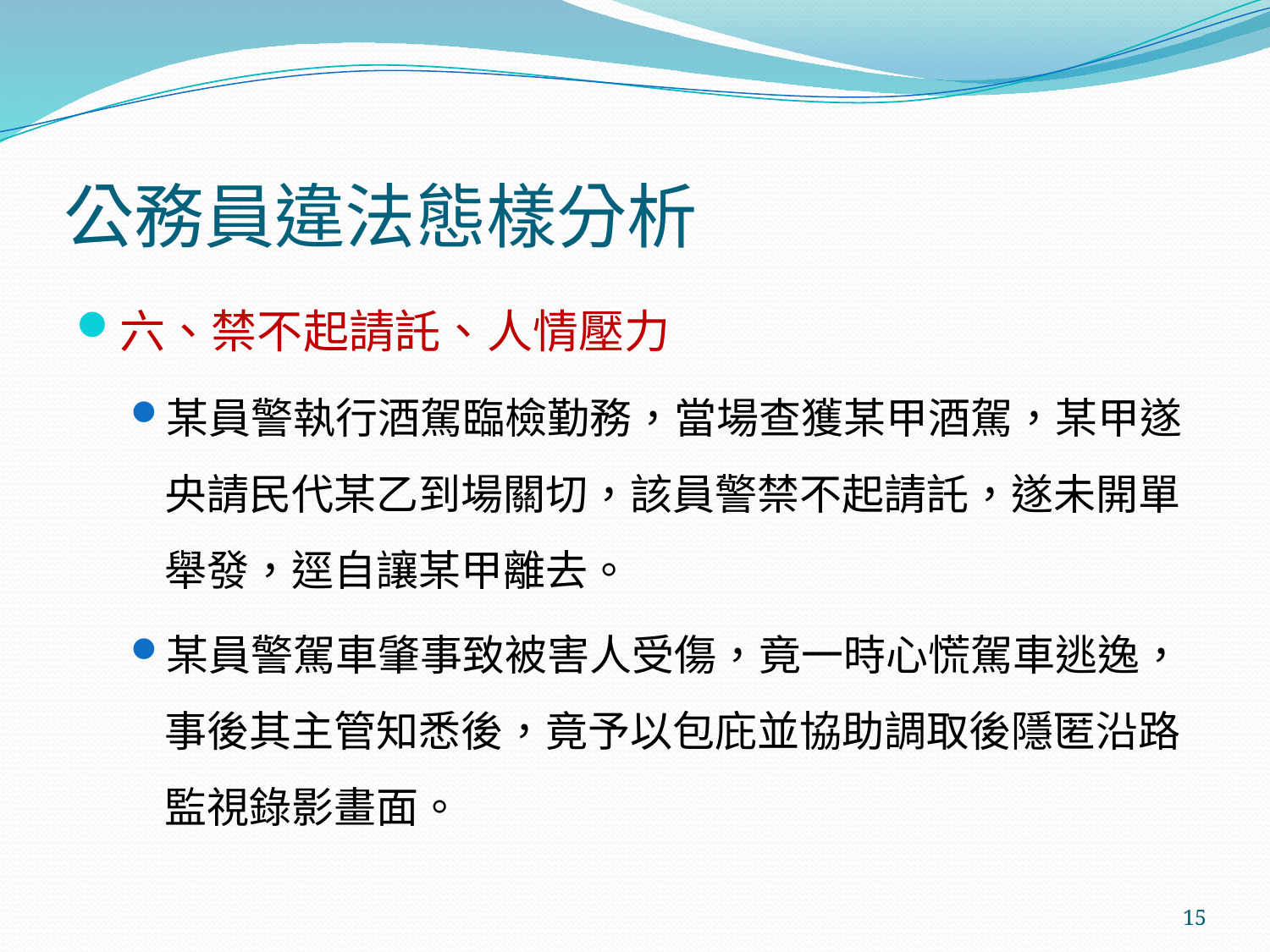

# 公務員違法態樣分析
六、禁不起請託、人情壓力
某員警執行酒駕臨檢勤務，當場查獲某甲酒駕，某甲遂央請民代某乙到場關切，該員警禁不起請託，遂未開單舉發，逕自讓某甲離去。
某員警駕車肇事致被害人受傷，竟一時心慌駕車逃逸，事後其主管知悉後，竟予以包庇並協助調取後隱匿沿路監視錄影畫面。
15